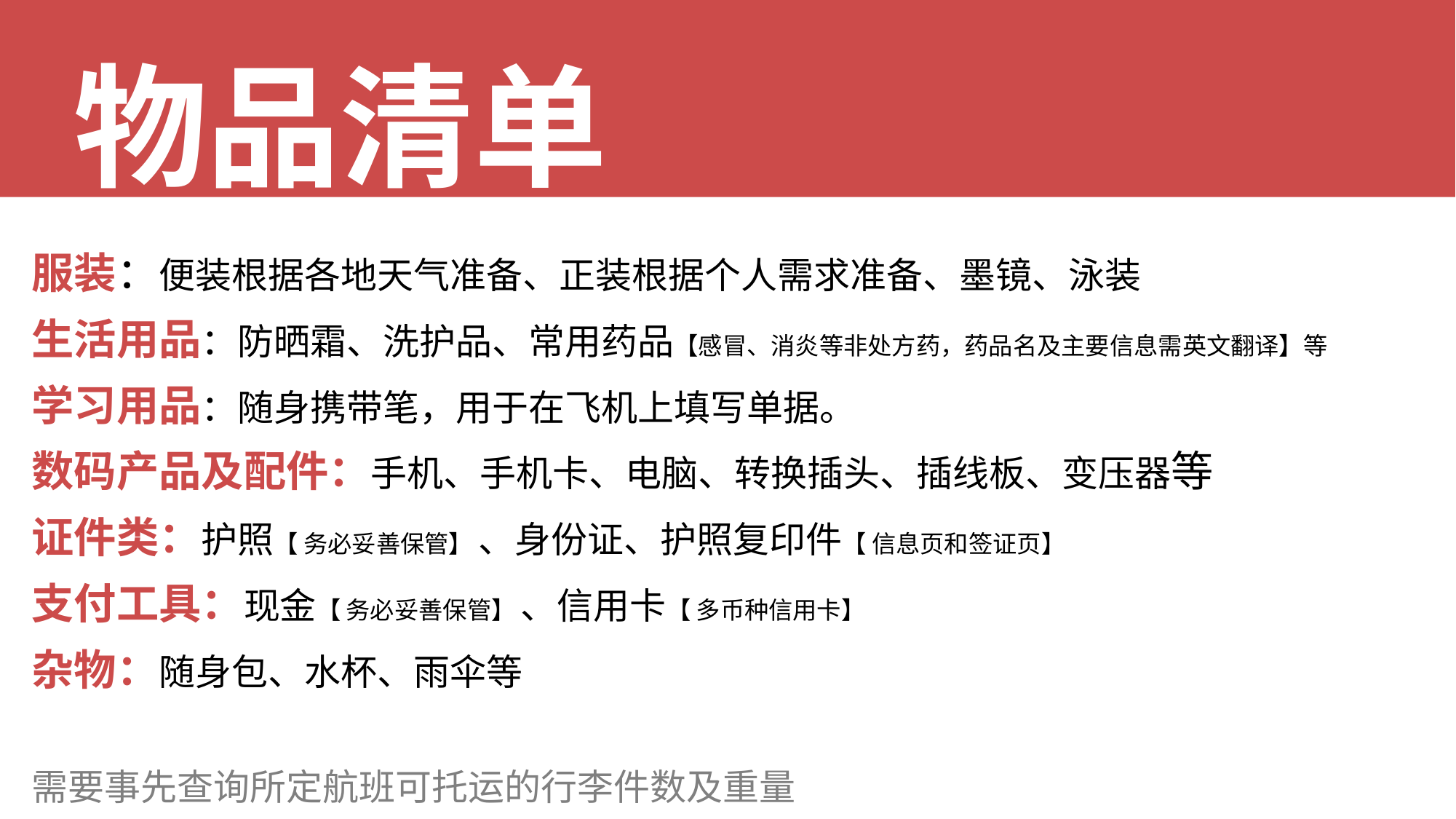

物品清单
服装：便装根据各地天气准备、正装根据个人需求准备、墨镜、泳装
生活用品：防晒霜、洗护品、常用药品【感冒、消炎等非处方药，药品名及主要信息需英文翻译】等
学习用品：随身携带笔，用于在飞机上填写单据。
数码产品及配件：手机、手机卡、电脑、转换插头、插线板、变压器等
证件类：护照【 务必妥善保管】 、身份证、护照复印件【 信息页和签证页】
支付工具：现金【 务必妥善保管】 、信用卡【 多币种信用卡】
杂物：随身包、水杯、雨伞等

需要事先查询所定航班可托运的行李件数及重量